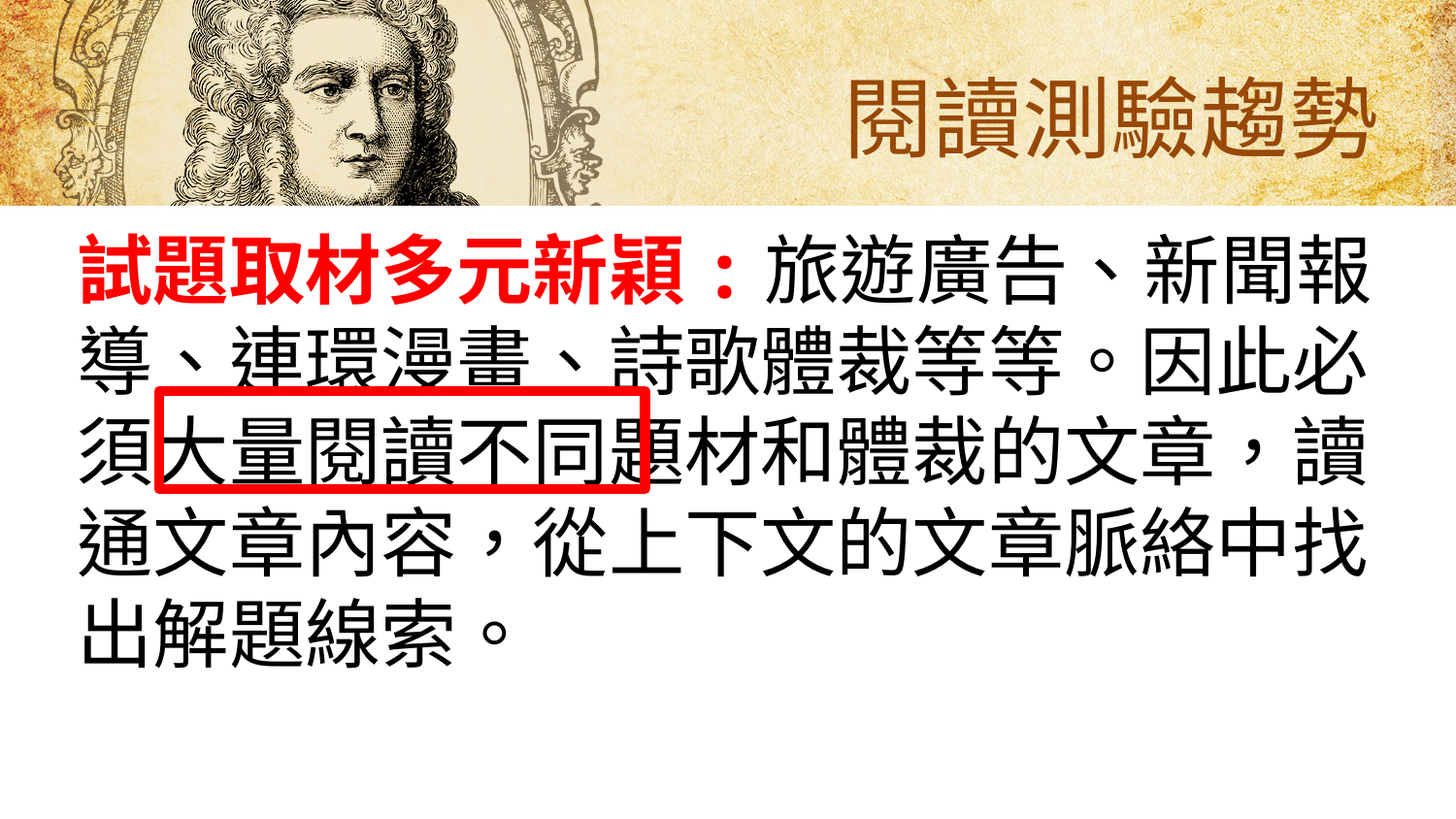

# 閱讀測驗趨勢
試題取材多元新穎:旅遊廣告、新聞報導、連環漫畫、詩歌體裁等等。因此必須大量閱讀不同題材和體裁的文章，讀通文章內容，從上下文的文章脈絡中找出解題線索。